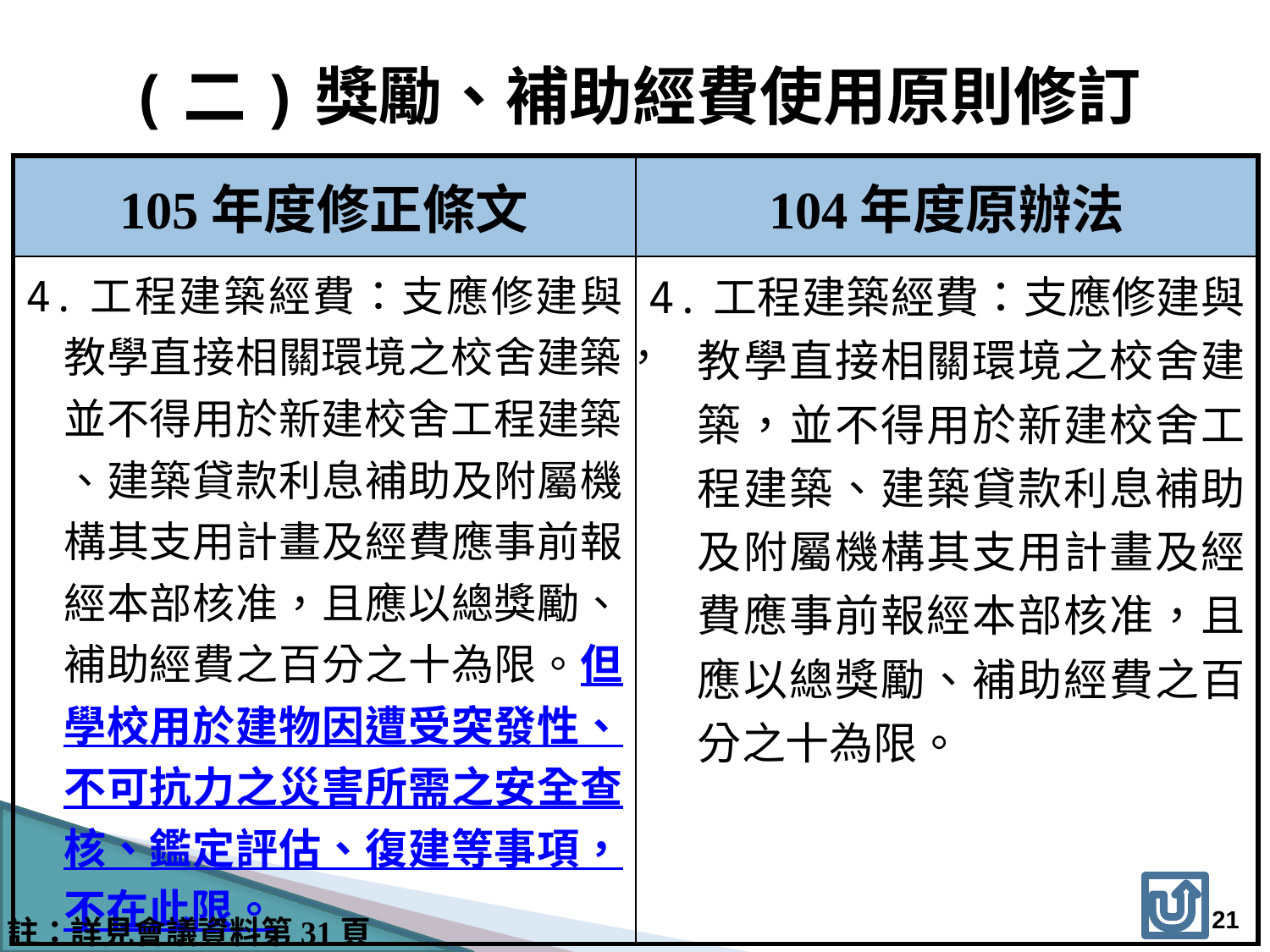

(二)獎勵、補助經費使用原則修訂
| 105年度修正條文 | 104年度原辦法 |
| --- | --- |
| 4.工程建築經費：支應修建與教學直接相關環境之校舍建築，並不得用於新建校舍工程建築 、建築貸款利息補助及附屬機構其支用計畫及經費應事前報經本部核准，且應以總獎勵、補助經費之百分之十為限。但學校用於建物因遭受突發性、不可抗力之災害所需之安全查核、鑑定評估、復建等事項，不在此限。 | 4.工程建築經費：支應修建與教學直接相關環境之校舍建築，並不得用於新建校舍工程建築、建築貸款利息補助及附屬機構其支用計畫及經費應事前報經本部核准，且應以總獎勵、補助經費之百分之十為限。 |

21
註：詳見會議資料第31頁